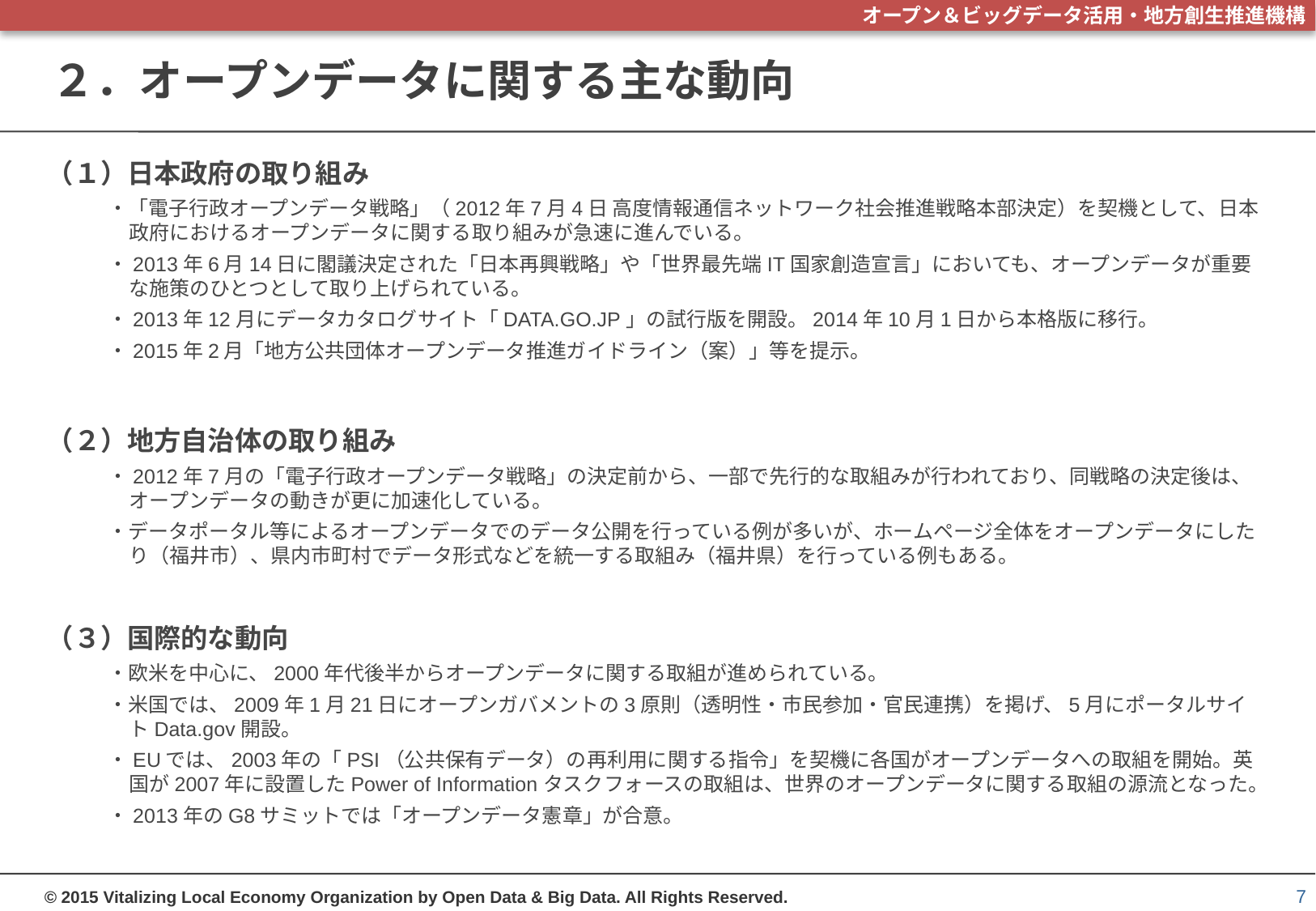

# ２．オープンデータに関する主な動向
（１）日本政府の取り組み
・「電子行政オープンデータ戦略」（2012年7月4日 高度情報通信ネットワーク社会推進戦略本部決定）を契機として、日本政府におけるオープンデータに関する取り組みが急速に進んでいる。
・2013年6月14日に閣議決定された「日本再興戦略」や「世界最先端IT国家創造宣言」においても、オープンデータが重要な施策のひとつとして取り上げられている。
・2013年12月にデータカタログサイト「DATA.GO.JP」の試行版を開設。2014年10月1日から本格版に移行。
・2015年2月「地方公共団体オープンデータ推進ガイドライン（案）」等を提示。

（２）地方自治体の取り組み
・2012年7月の「電子行政オープンデータ戦略」の決定前から、一部で先行的な取組みが行われており、同戦略の決定後は、オープンデータの動きが更に加速化している。
・データポータル等によるオープンデータでのデータ公開を行っている例が多いが、ホームページ全体をオープンデータにしたり（福井市）、県内市町村でデータ形式などを統一する取組み（福井県）を行っている例もある。

（３）国際的な動向
・欧米を中心に、2000年代後半からオープンデータに関する取組が進められている。
・米国では、2009年1月21日にオープンガバメントの3原則（透明性・市民参加・官民連携）を掲げ、5月にポータルサイトData.gov開設。
・EUでは、2003年の「PSI（公共保有データ）の再利用に関する指令」を契機に各国がオープンデータへの取組を開始。英国が2007年に設置したPower of Informationタスクフォースの取組は、世界のオープンデータに関する取組の源流となった。
・2013年のG8サミットでは「オープンデータ憲章」が合意。
7